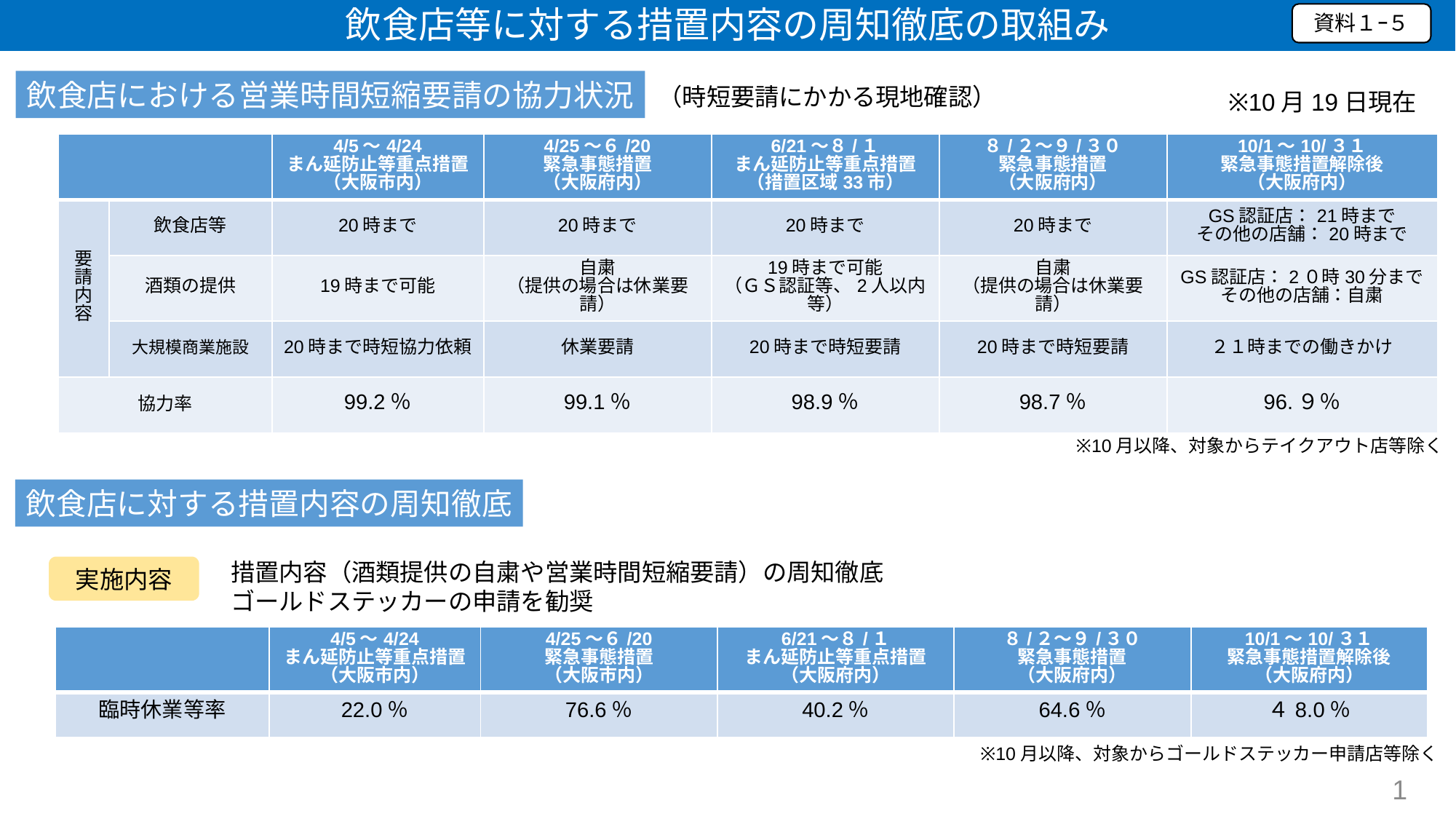

飲食店等に対する措置内容の周知徹底の取組み
資料１ｰ５
飲食店における営業時間短縮要請の協力状況
（時短要請にかかる現地確認）
※10月19日現在
|  |  | 4/5～4/24 まん延防止等重点措置 （大阪市内） | 4/25～６/20 緊急事態措置 （大阪府内） | 6/21～８/１ まん延防止等重点措置 （措置区域33市） | ８/２～９/３０ 緊急事態措置 （大阪府内） | 10/1～10/３１ 緊急事態措置解除後 （大阪府内） |
| --- | --- | --- | --- | --- | --- | --- |
| 要 請 内 容 | 飲食店等 | 20時まで | 20時まで | 20時まで | 20時まで | GS認証店：21時まで その他の店舗：20時まで |
|  | 酒類の提供 | 19時まで可能 | 自粛 （提供の場合は休業要請） | 19時まで可能 （ＧＳ認証等、2人以内等） | 自粛 （提供の場合は休業要請） | GS認証店：2０時30分まで その他の店舗：自粛 |
|  | 大規模商業施設 | 20時まで時短協力依頼 | 休業要請 | 20時まで時短要請 | 20時まで時短要請 | ２１時までの働きかけ |
| 協力率 |  | 99.2％ | 99.1％ | 98.9％ | 98.7％ | 96.９％ |
※10月以降、対象からテイクアウト店等除く
飲食店に対する措置内容の周知徹底
措置内容（酒類提供の自粛や営業時間短縮要請）の周知徹底
ゴールドステッカーの申請を勧奨
実施内容
|  | 4/5～4/24 まん延防止等重点措置 （大阪市内） | 4/25～６/20 緊急事態措置 （大阪市内） | 6/21～８/１ まん延防止等重点措置 （大阪府内） | ８/２～９/３０ 緊急事態措置 （大阪府内） | 10/1～10/３１ 緊急事態措置解除後 （大阪府内） |
| --- | --- | --- | --- | --- | --- |
| 臨時休業等率 | 22.0％ | 76.6％ | 40.2％ | 64.6％ | ４8.0％ |
※10月以降、対象からゴールドステッカー申請店等除く
1